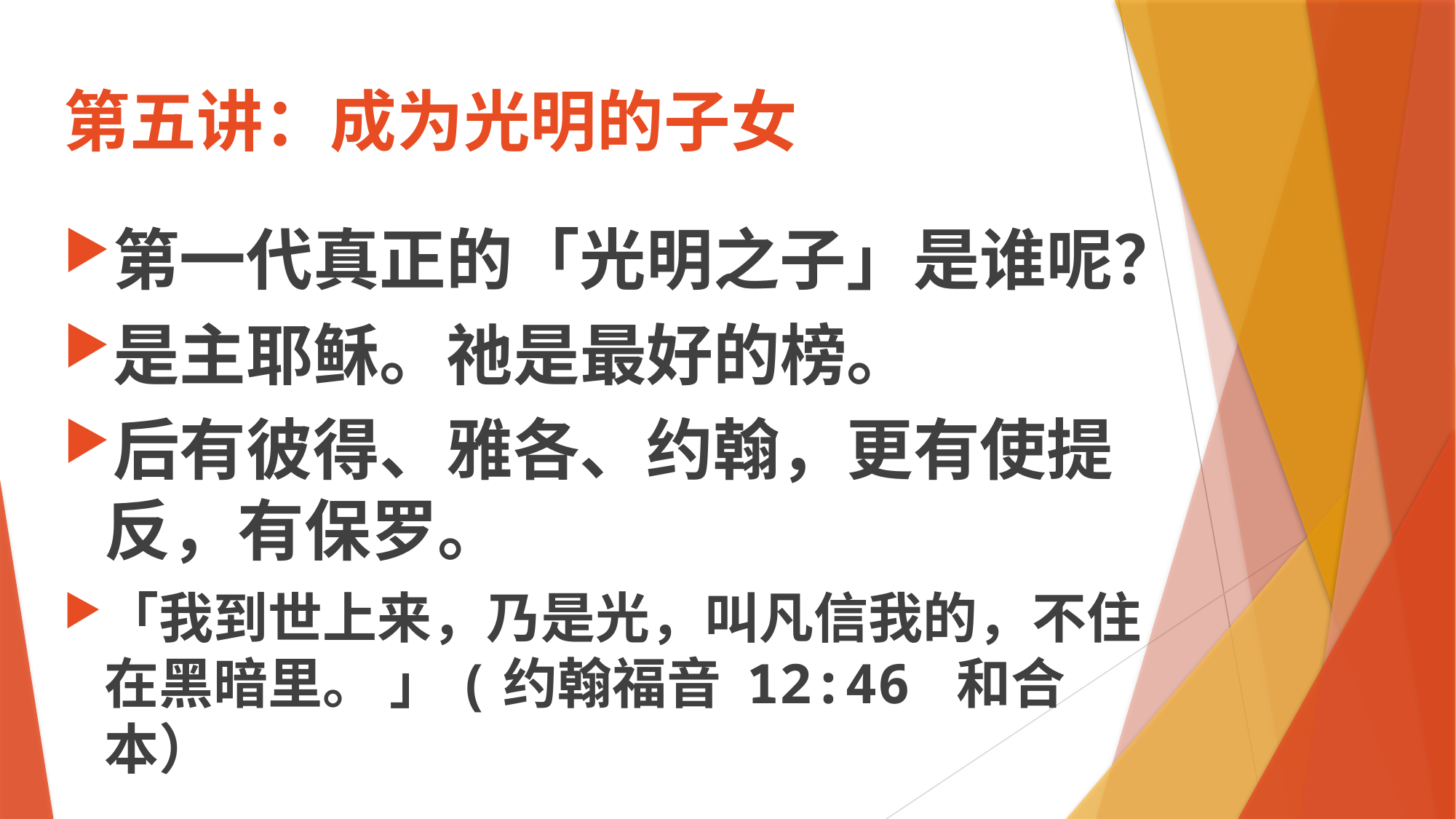

# 第五讲：成为光明的子女
第一代真正的「光明之子」是谁呢？
是主耶稣。祂是最好的榜。
后有彼得、雅各、约翰，更有使提反，有保罗。
「我到世上来，乃是光，叫凡信我的，不住在黑暗里。 」(约翰福音 12:46 和合本）